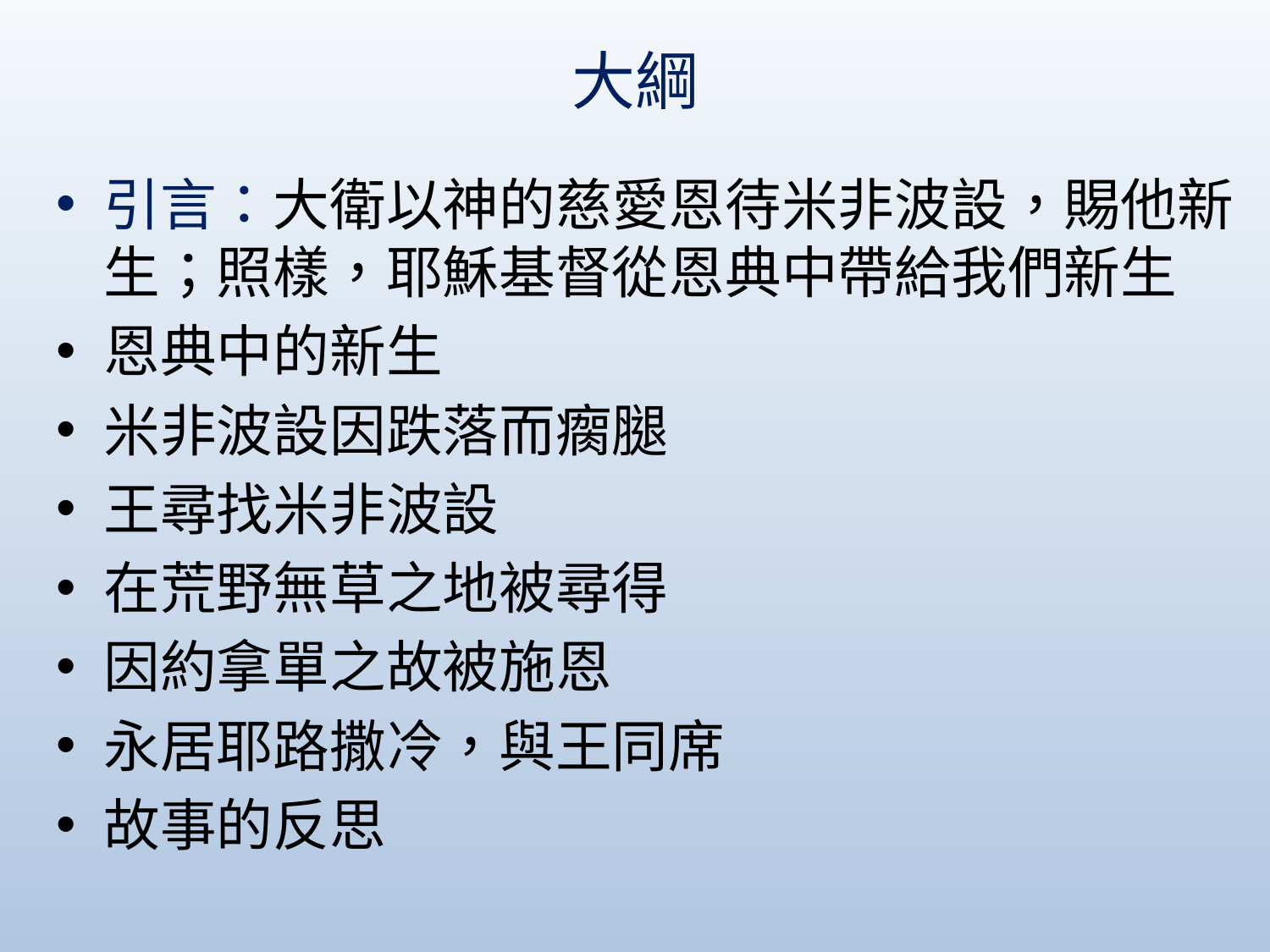

# 大綱
引言：大衛以神的慈愛恩待米非波設，賜他新生；照樣，耶穌基督從恩典中帶給我們新生
恩典中的新生
米非波設因跌落而瘸腿
王尋找米非波設
在荒野無草之地被尋得
因約拿單之故被施恩
永居耶路撒冷，與王同席
故事的反思